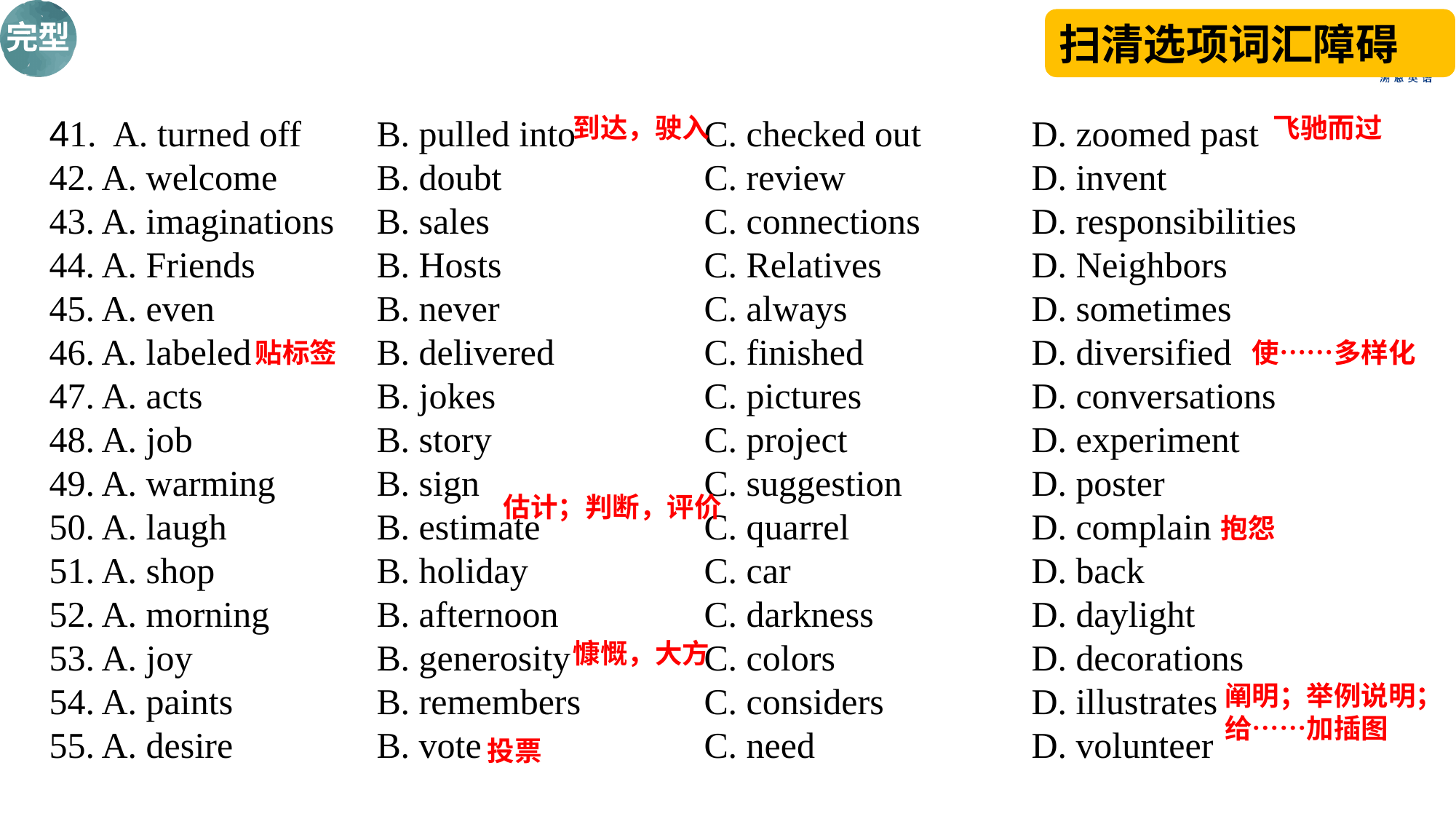

扫清选项词汇障碍
完型
41.  A. turned off	B. pulled into 		C. checked out   	D. zoomed past
42. A. welcome         	B. doubt		C. review             	D. invent
43. A. imaginations   	B. sales 		C. connections   	D. responsibilities
44. A. Friends           	B. Hosts		C. Relatives         	D. Neighbors
45. A. even               	B. never		C. always            	D. sometimes
46. A. labeled           	B. delivered		C. finished           	D. diversified
47. A. acts                	B. jokes		C. pictures         	D. conversations
48. A. job                 	B. story		C. project          	D. experiment
49. A. warming        	B. sign			C. suggestion     	D. poster
50. A. laugh             	B. estimate		C. quarrel           	D. complain
51. A. shop              	B. holiday		C. car                 	D. back
52. A. morning        	B. afternoon		C. darkness        	D. daylight
53. A. joy                 	B. generosity		C. colors            	D. decorations
54. A. paints            	B. remembers		C. considers       	D. illustrates
55. A. desire             	B. vote			C. need                	D. volunteer
到达，驶入
飞驰而过
贴标签
使……多样化
估计；判断，评价
抱怨
慷慨，大方
阐明；举例说明；给……加插图
投票